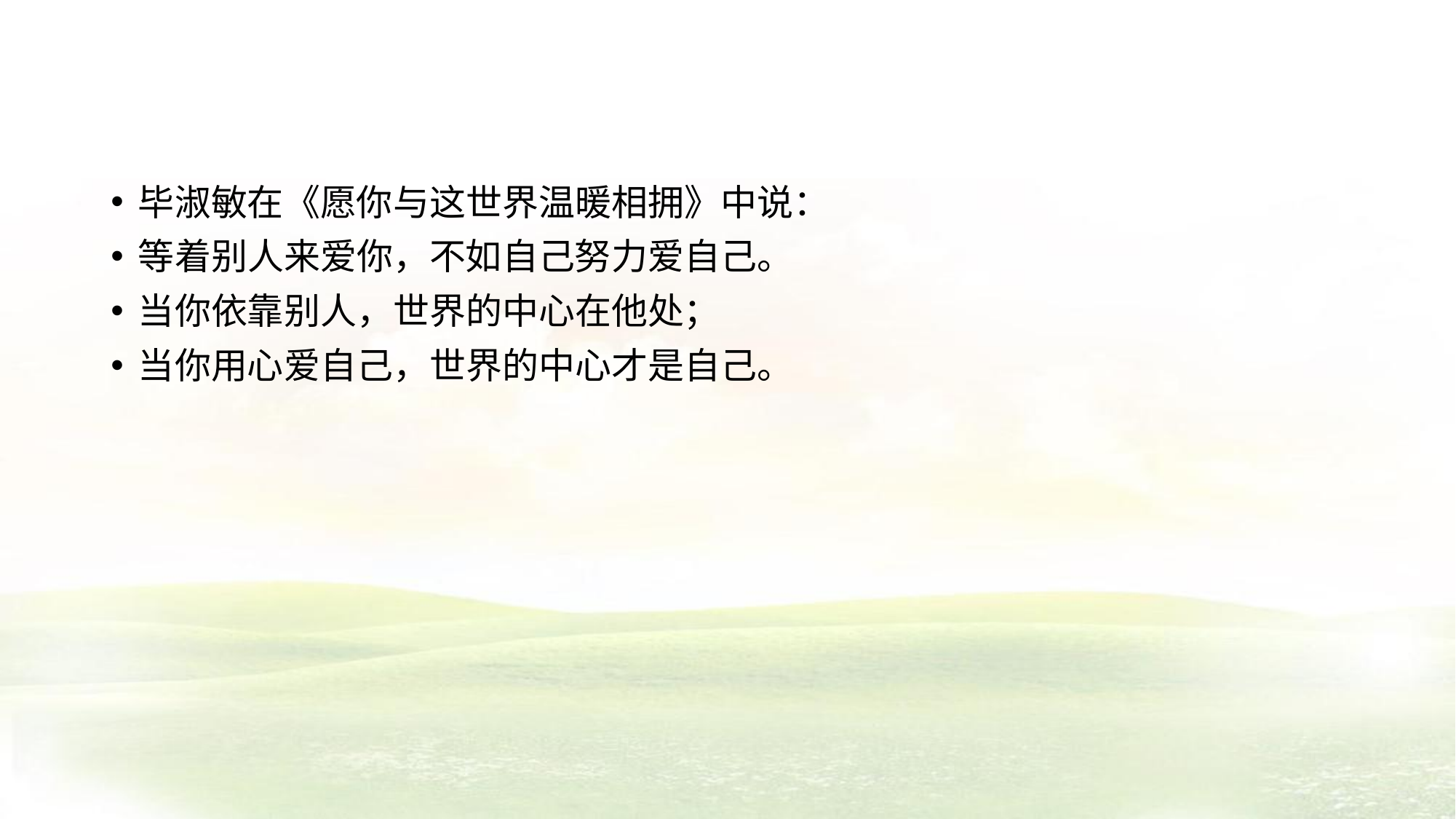

毕淑敏在《愿你与这世界温暖相拥》中说：
等着别人来爱你，不如自己努力爱自己。
当你依靠别人，世界的中心在他处；
当你用心爱自己，世界的中心才是自己。